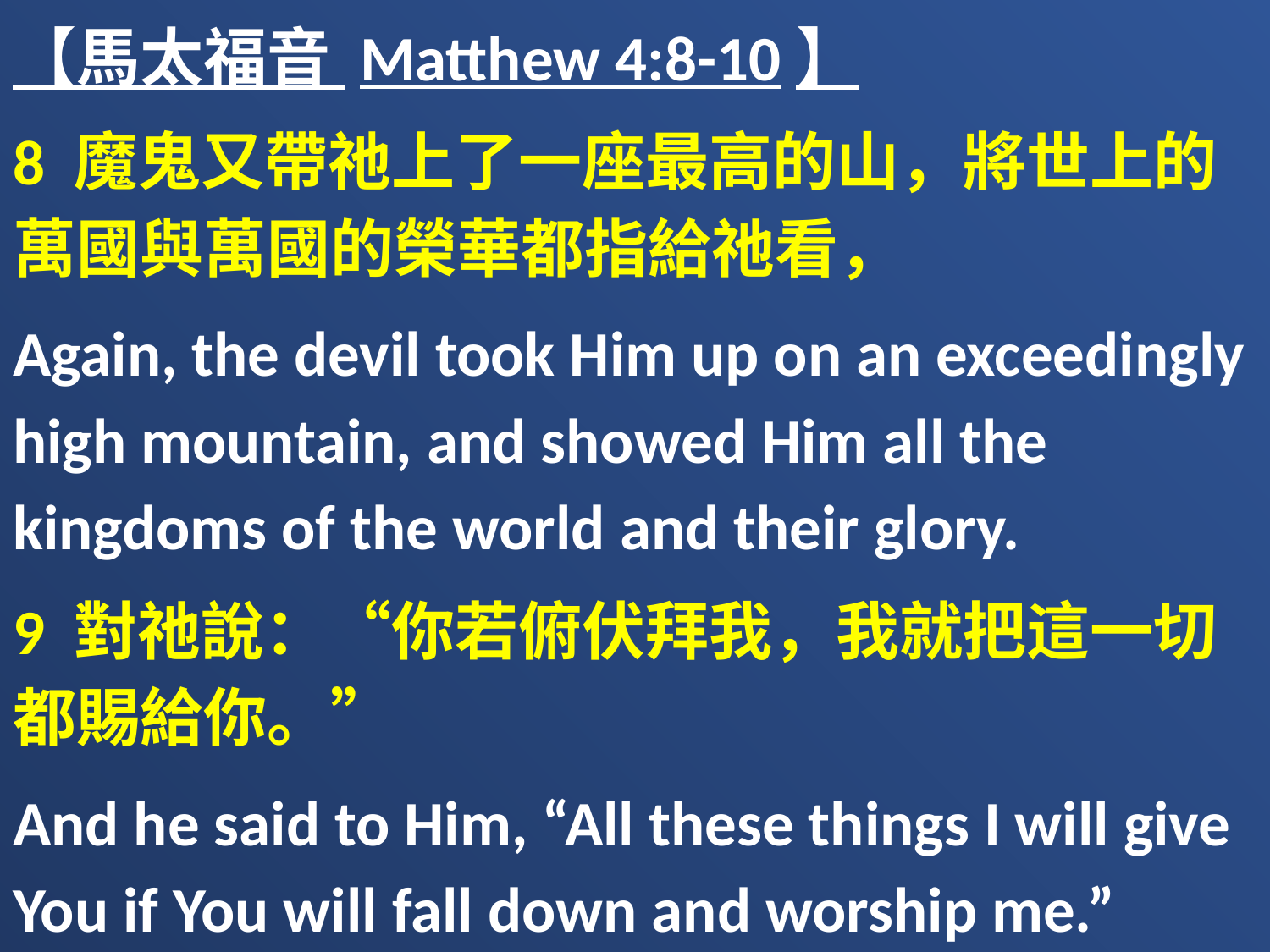

【馬太福音 Matthew 4:8-10】
8 魔鬼又帶祂上了一座最高的山，將世上的萬國與萬國的榮華都指給祂看，
Again, the devil took Him up on an exceedingly high mountain, and showed Him all the kingdoms of the world and their glory.
9 對祂說：“你若俯伏拜我，我就把這一切都賜給你。”
And he said to Him, “All these things I will give You if You will fall down and worship me.”